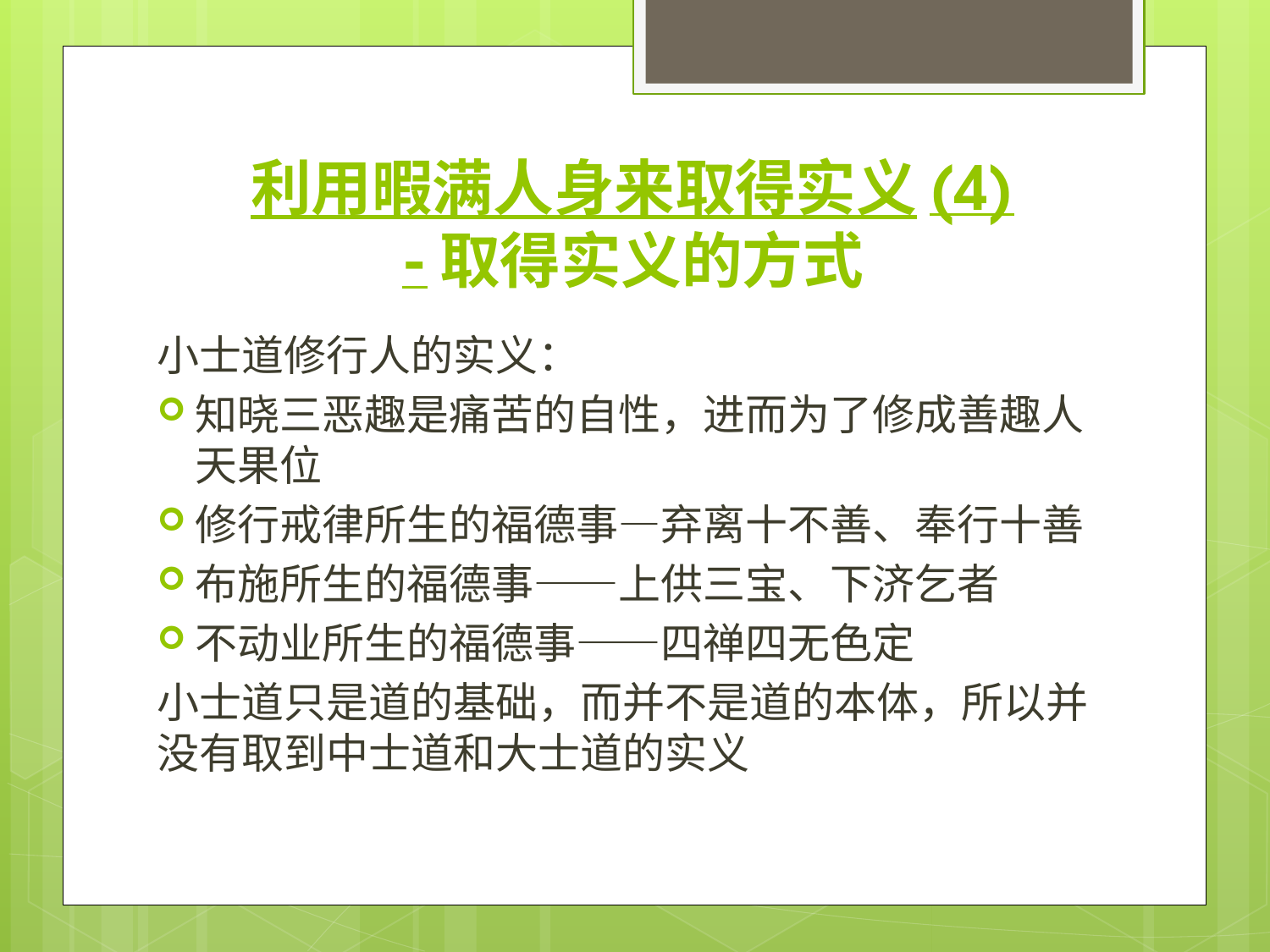

# 利用暇满人身来取得实义(4) -取得实义的方式
小士道修行人的实义：
知晓三恶趣是痛苦的自性，进而为了修成善趣人天果位
修行戒律所生的福德事—弃离十不善、奉行十善
布施所生的福德事——上供三宝、下济乞者
不动业所生的福德事——四禅四无色定
小士道只是道的基础，而并不是道的本体，所以并没有取到中士道和大士道的实义